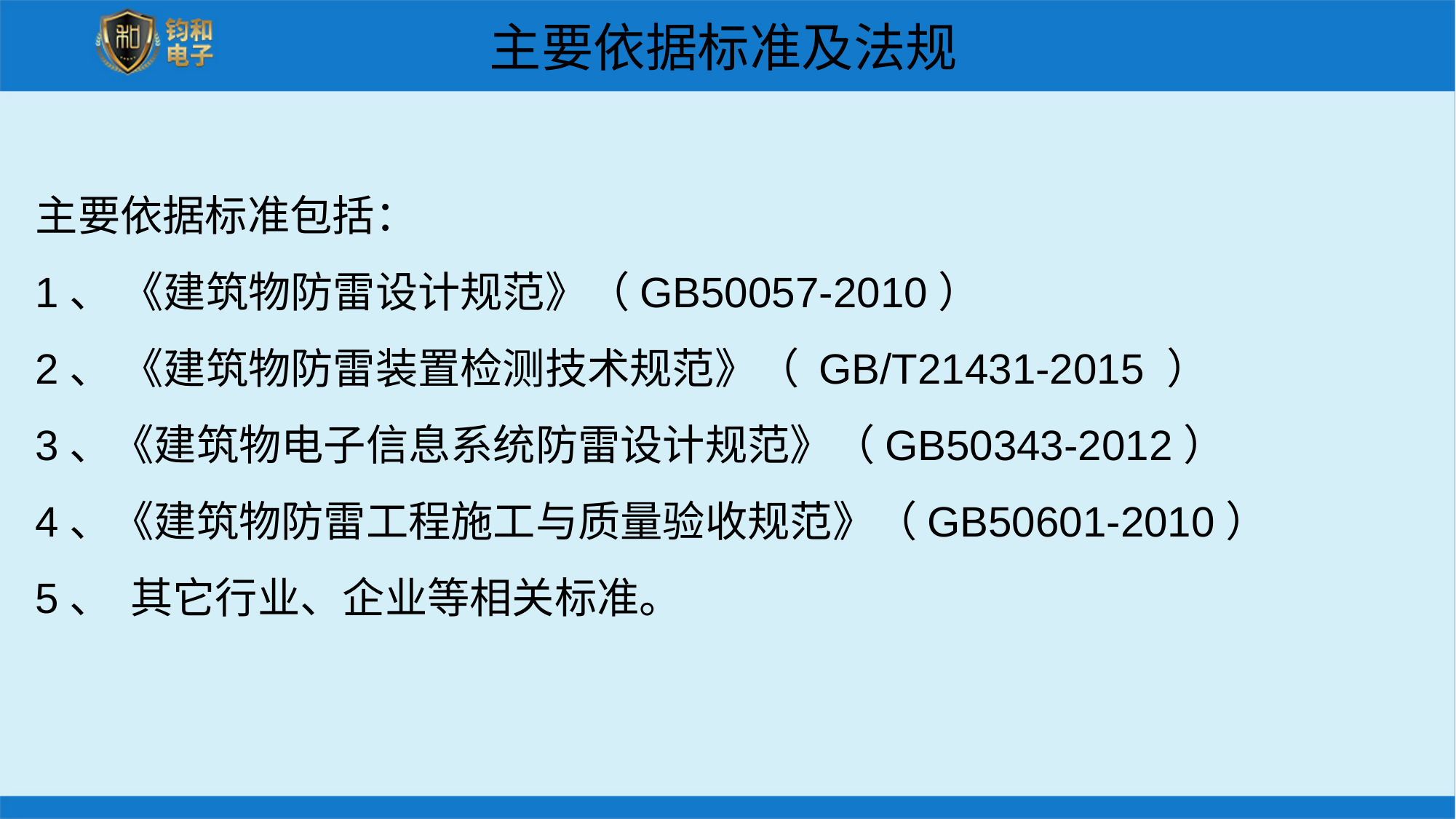

# 主要依据标准及法规
主要依据标准包括：
1、 《建筑物防雷设计规范》（GB50057-2010）
2、 《建筑物防雷装置检测技术规范》（ GB/T21431-2015 ）
3、《建筑物电子信息系统防雷设计规范》（GB50343-2012）
4、《建筑物防雷工程施工与质量验收规范》（GB50601-2010）
5、  其它行业、企业等相关标准。